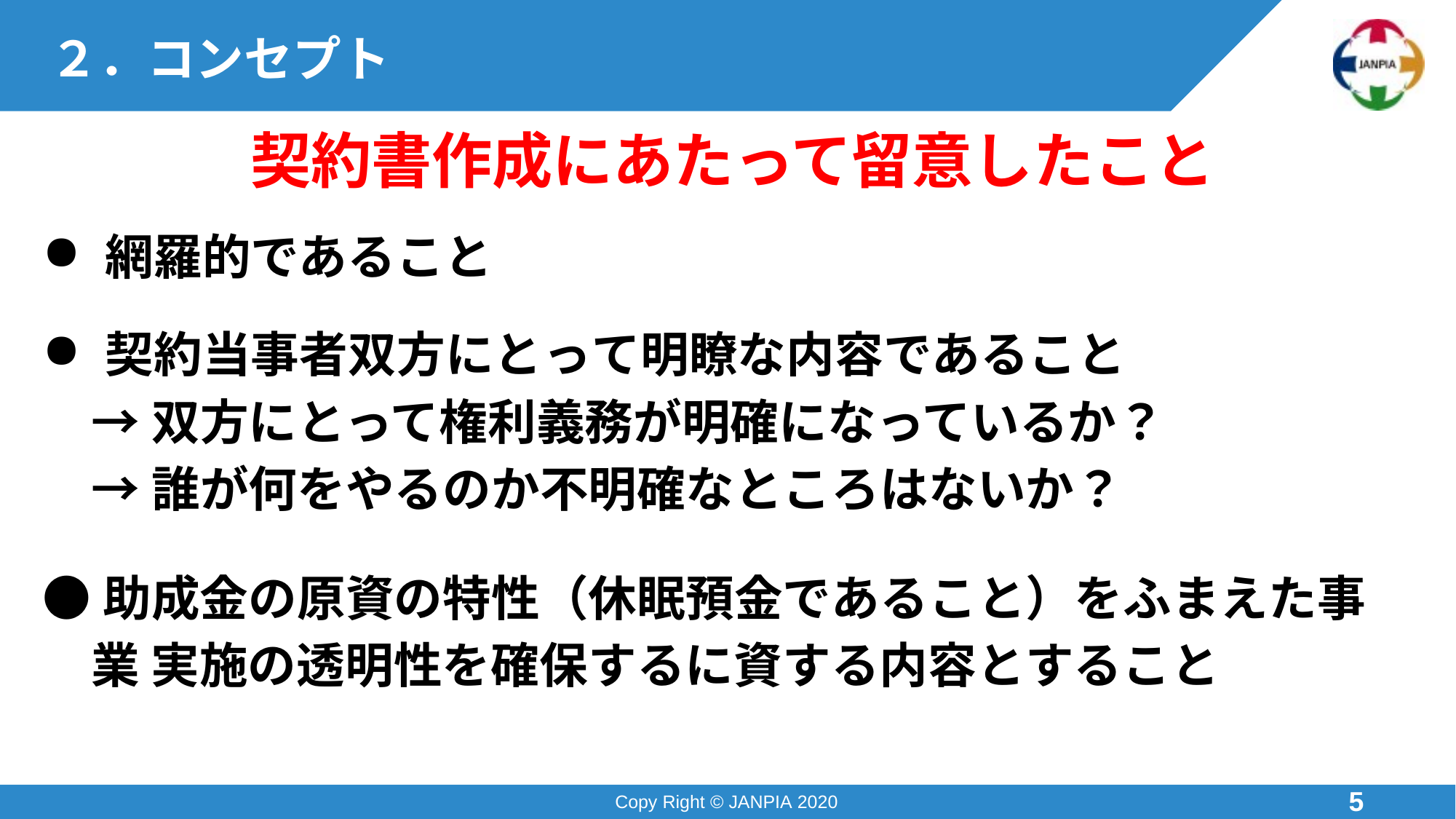

# ２．コンセプト
契約書作成にあたって留意したこと
網羅的であること
契約当事者双方にとって明瞭な内容であること
→双方にとって権利義務が明確になっているか？
→誰が何をやるのか不明確なところはないか？
●助成金の原資の特性（休眠預金であること）をふまえた事業 実施の透明性を確保するに資する内容とすること
5
Copy Right © JANPIA 2020